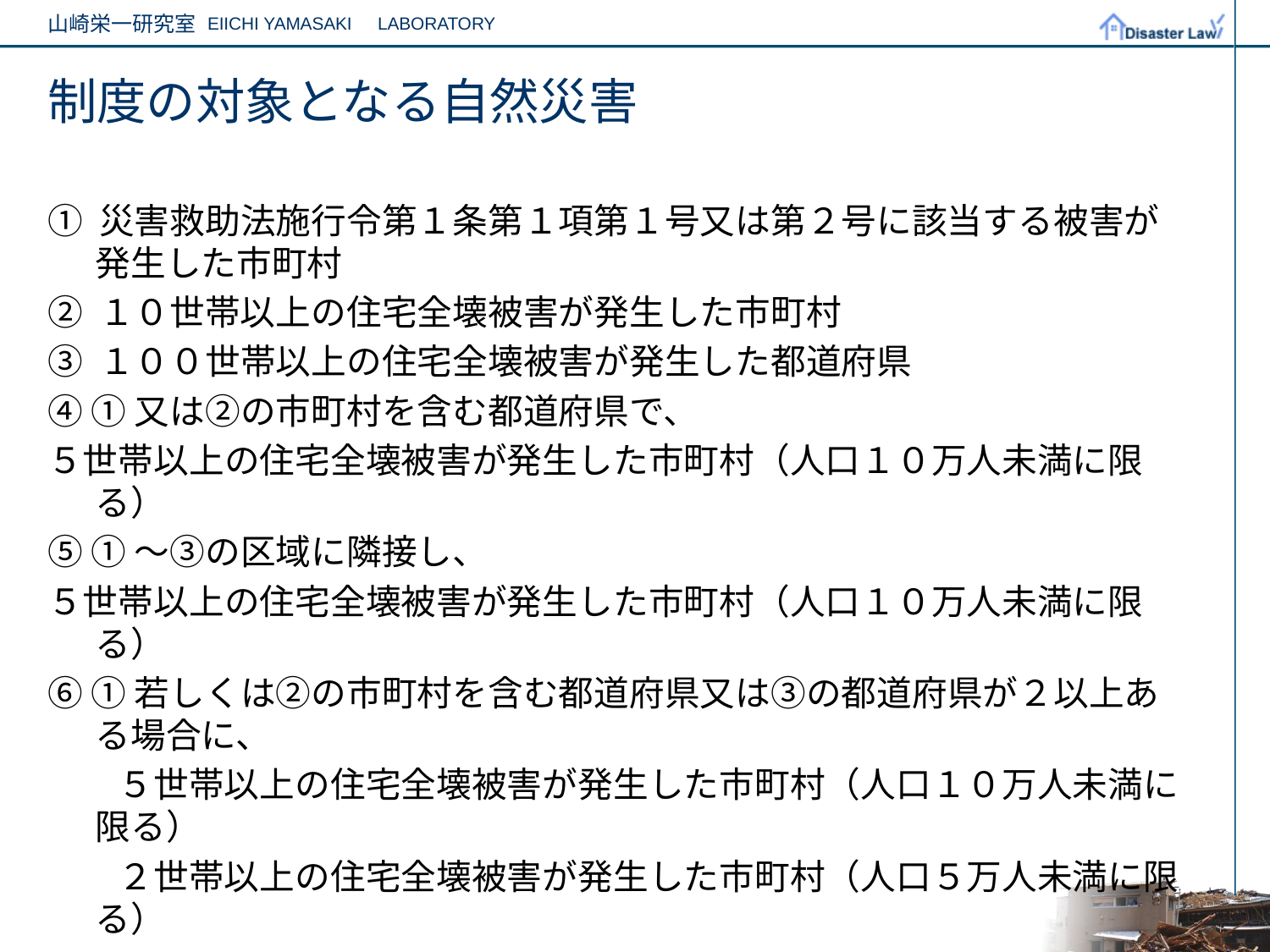

# 制度の対象となる自然災害
① 災害救助法施行令第１条第１項第１号又は第２号に該当する被害が発生した市町村
② １０世帯以上の住宅全壊被害が発生した市町村
③ １００世帯以上の住宅全壊被害が発生した都道府県
④ ①又は②の市町村を含む都道府県で、
５世帯以上の住宅全壊被害が発生した市町村（人口１０万人未満に限る）
⑤ ①～③の区域に隣接し、
５世帯以上の住宅全壊被害が発生した市町村（人口１０万人未満に限る）
⑥ ①若しくは②の市町村を含む都道府県又は③の都道府県が２以上ある場合に、
　　５世帯以上の住宅全壊被害が発生した市町村（人口１０万人未満に限る）
　　２世帯以上の住宅全壊被害が発生した市町村（人口５万人未満に限る）